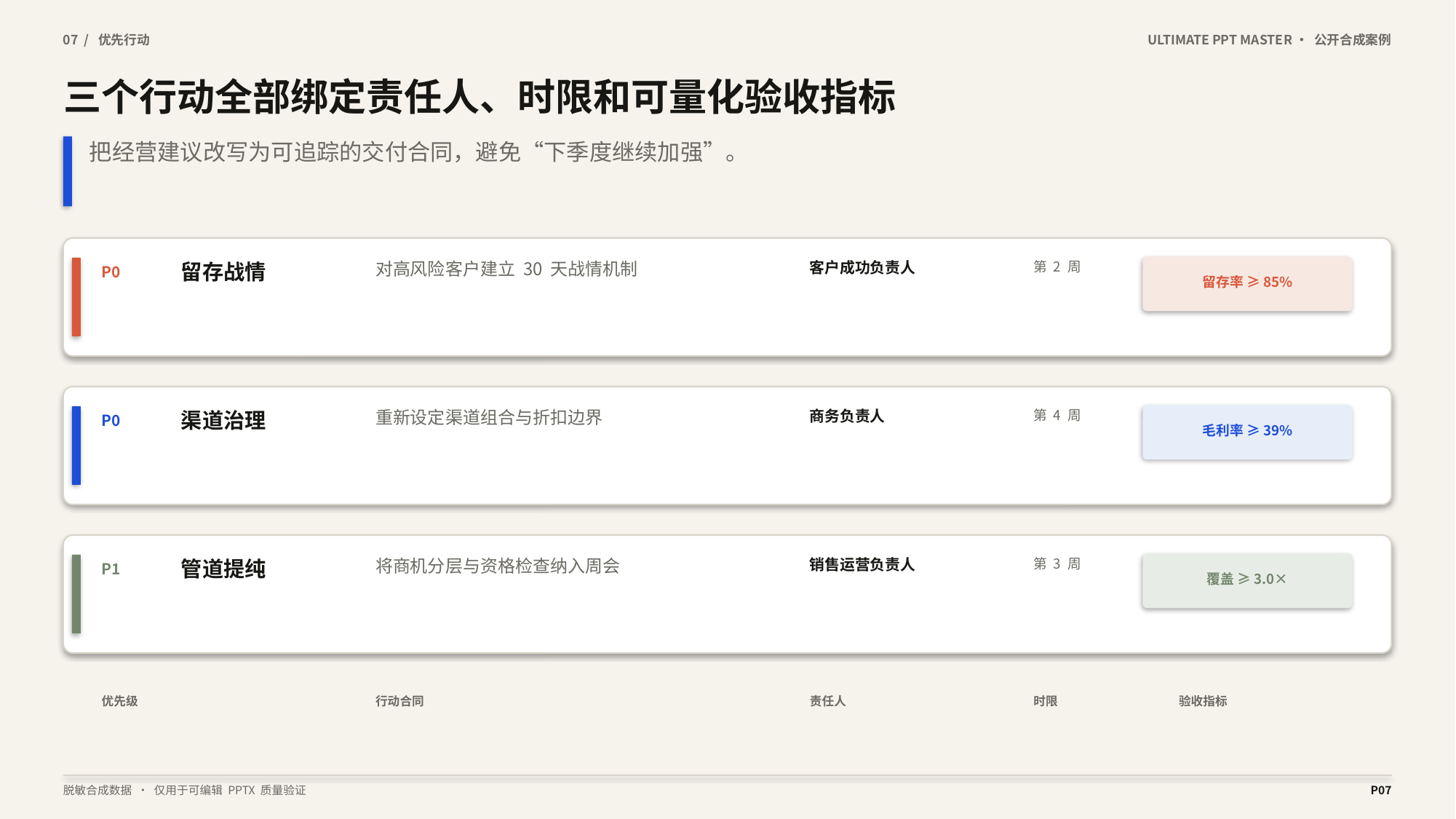

07  /  优先行动
ULTIMATE PPT MASTER · 公开合成案例
# 三个行动全部绑定责任人、时限和可量化验收指标
把经营建议改写为可追踪的交付合同，避免“下季度继续加强”。

留存战情
对高风险客户建立 30 天战情机制
客户成功负责人
第 2 周

P0
留存率 ≥85%

渠道治理
重新设定渠道组合与折扣边界
商务负责人
第 4 周

P0
毛利率 ≥39%

管道提纯
将商机分层与资格检查纳入周会
销售运营负责人
第 3 周

P1
覆盖 ≥3.0×
优先级
行动合同
责任人
时限
验收指标
脱敏合成数据 · 仅用于可编辑 PPTX 质量验证
P07